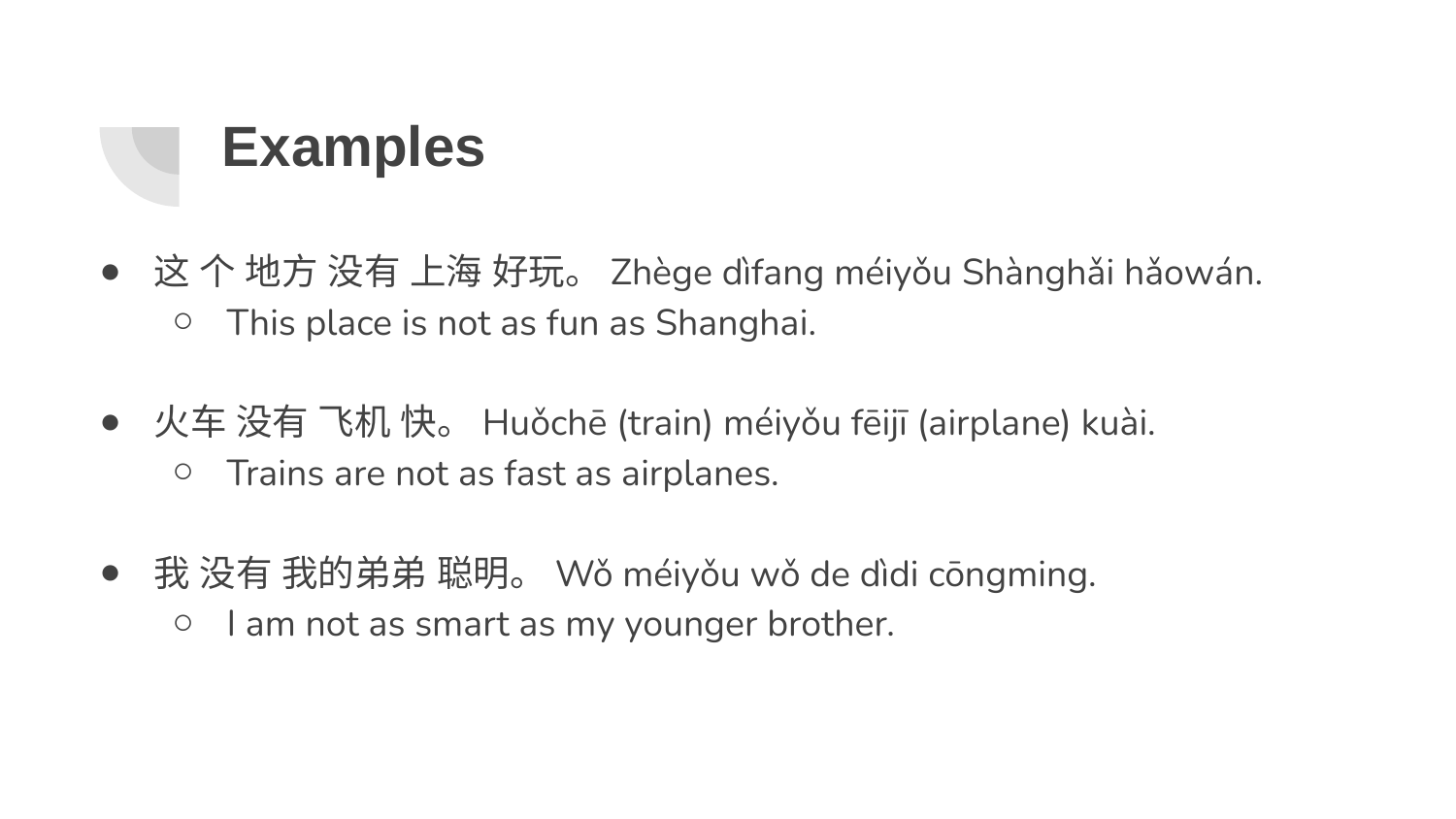

# Examples
这 个 地方 没有 上海 好玩。Zhège dìfang méiyǒu Shànghǎi hǎowán.
This place is not as fun as Shanghai.
火车 没有 飞机 快。Huǒchē (train) méiyǒu fēijī (airplane) kuài.
Trains are not as fast as airplanes.
我 没有 我的弟弟 聪明。Wǒ méiyǒu wǒ de dìdi cōngming.
I am not as smart as my younger brother.